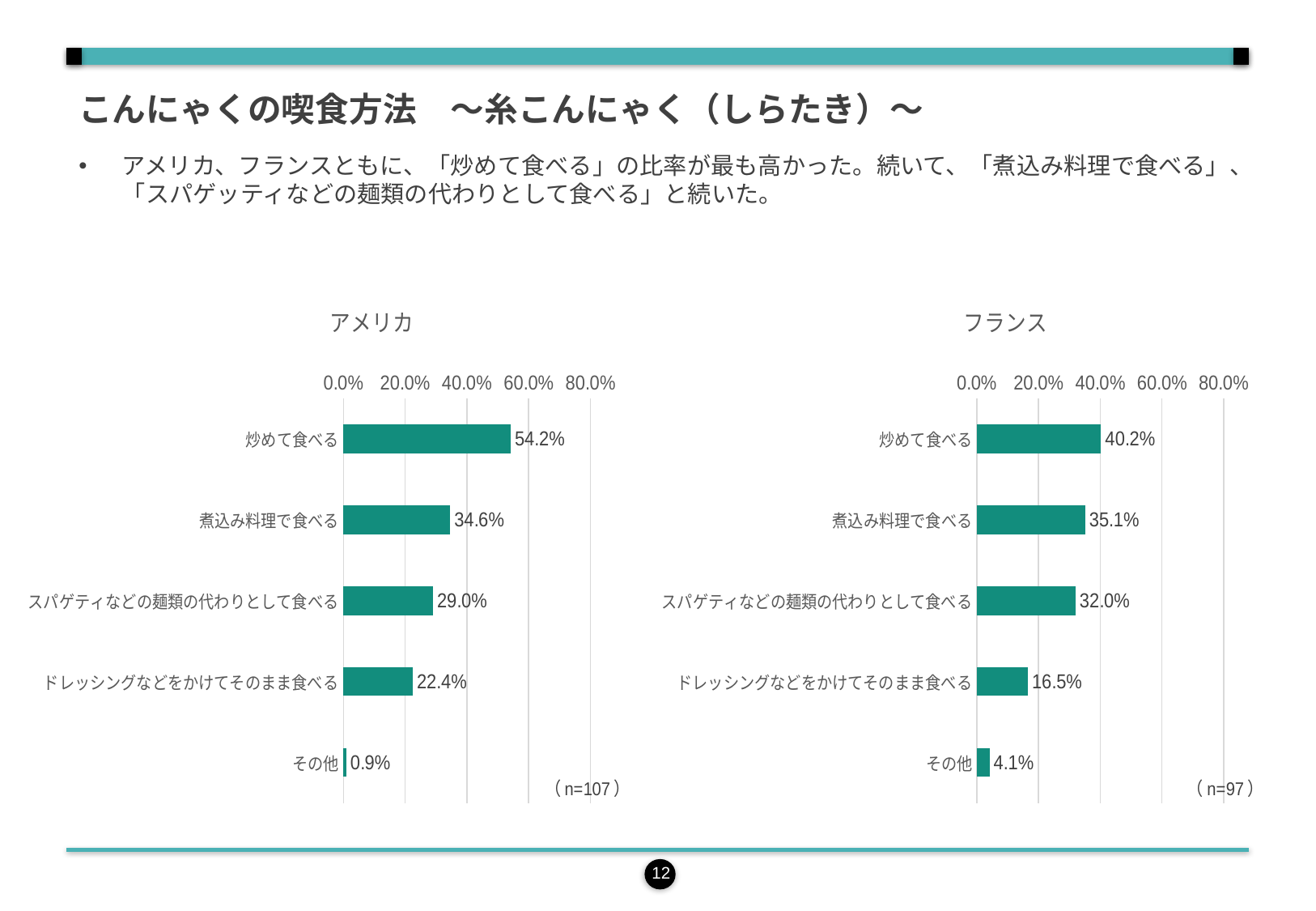

こんにゃくの喫食方法　～糸こんにゃく（しらたき）～
アメリカ、フランスともに、「炒めて食べる」の比率が最も高かった。続いて、「煮込み料理で食べる」、「スパゲッティなどの麺類の代わりとして食べる」と続いた。

### Chart: アメリカ

| Category | 列1 |
|---|---|
| 炒めて食べる | 54.205607476635514 |
| 煮込み料理で食べる | 34.57943925233645 |
| スパゲティなどの麺類の代わりとして食べる | 28.97196261682243 |
| ドレッシングなどをかけてそのまま食べる | 22.429906542056074 |
| その他 | 0.9345794392523364 |

### Chart: フランス

| Category | 列1 |
|---|---|
| 炒めて食べる | 40.20618556701031 |
| 煮込み料理で食べる | 35.05154639175258 |
| スパゲティなどの麺類の代わりとして食べる | 31.95876288659794 |
| ドレッシングなどをかけてそのまま食べる | 16.49484536082474 |
| その他 | 4.123711340206185 |
12